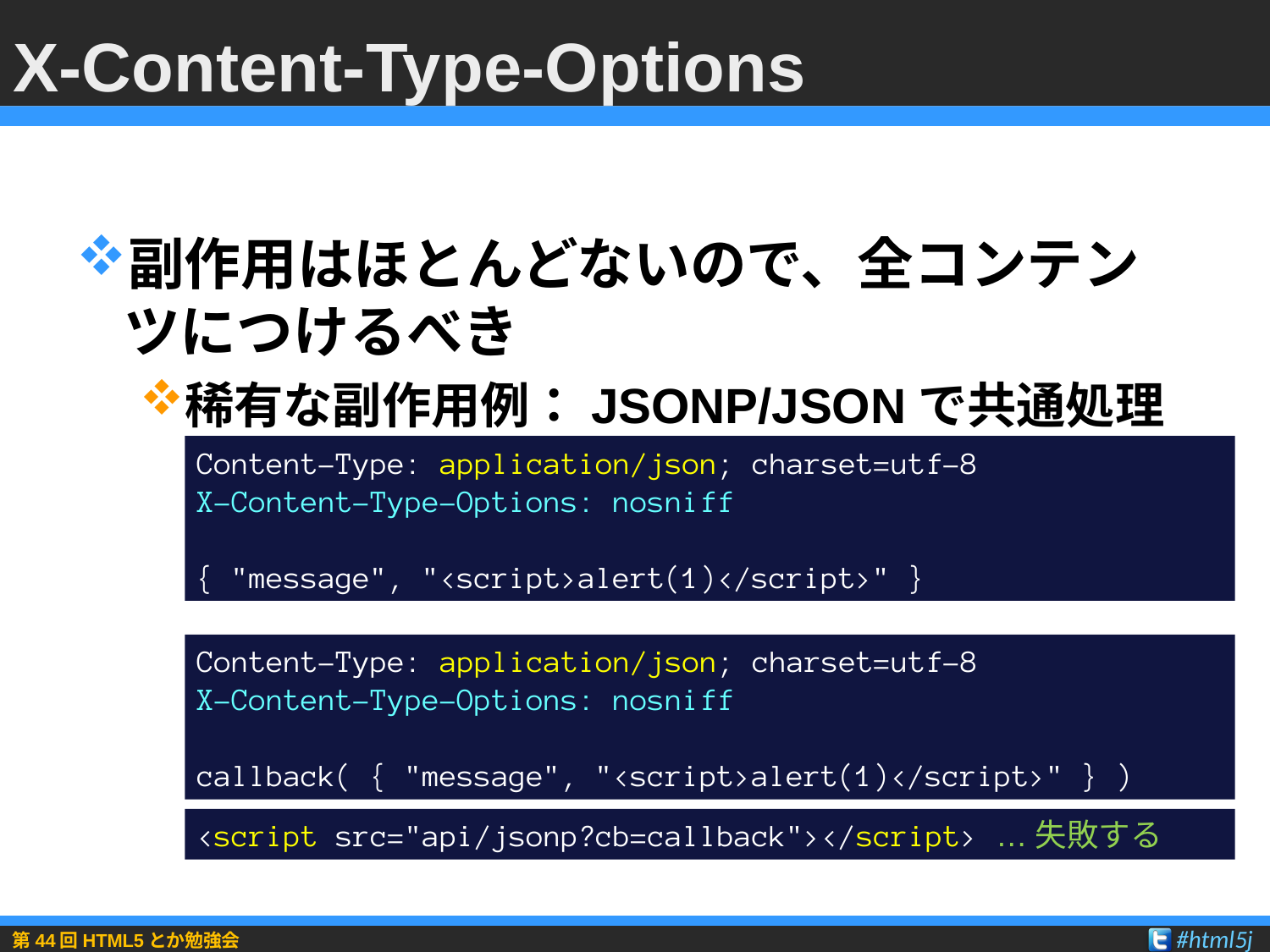

# X-Content-Type-Options
副作用はほとんどないので、全コンテンツにつけるべき
稀有な副作用例：JSONP/JSONで共通処理
Content-Type: application/json; charset=utf-8
X-Content-Type-Options: nosniff

{ "message", "<script>alert(1)</script>" }
Content-Type: application/json; charset=utf-8
X-Content-Type-Options: nosniff

callback( { "message", "<script>alert(1)</script>" } )
<script src="api/jsonp?cb=callback"></script> …失敗する